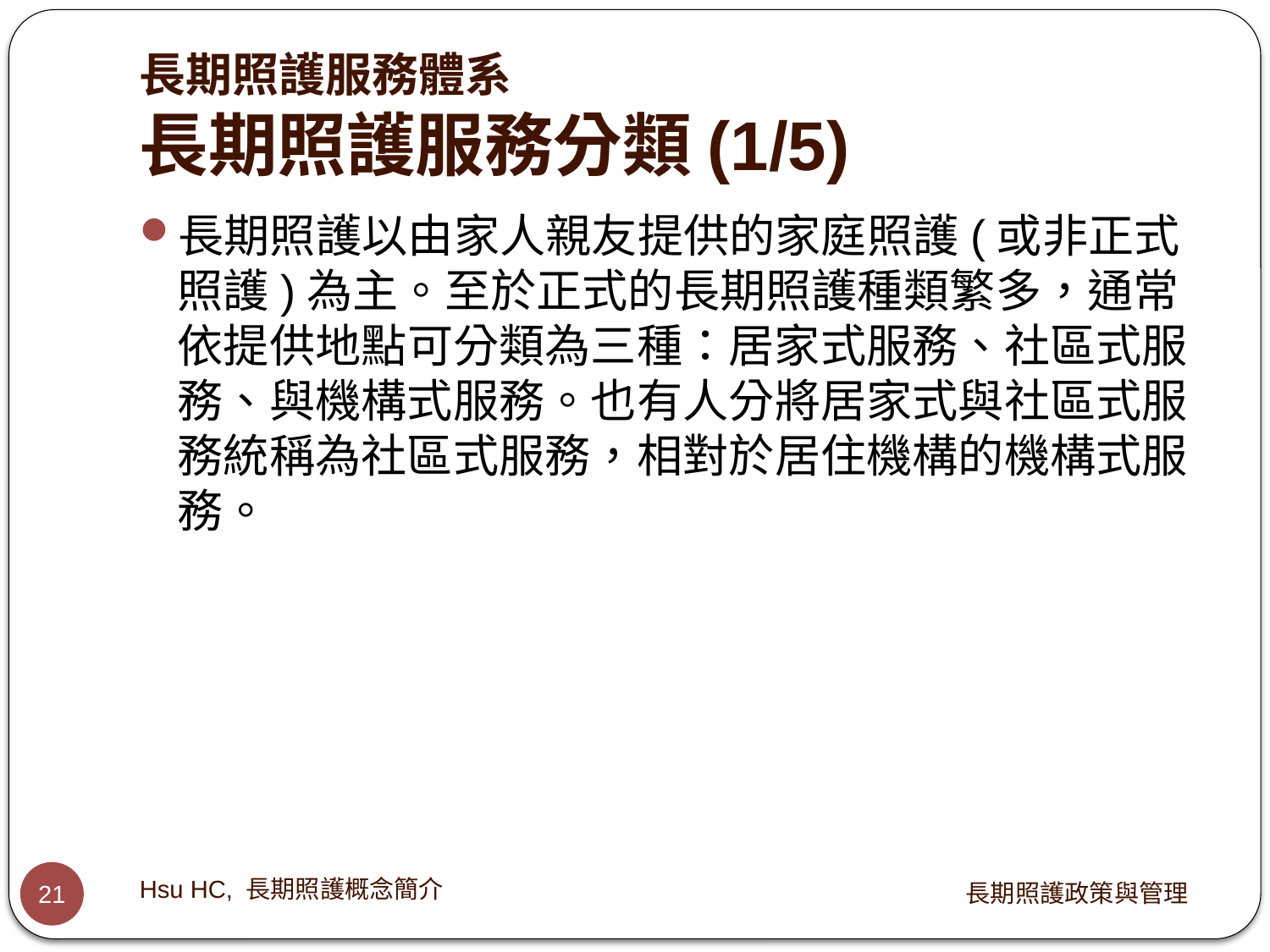

# 長期照護服務體系 長期照護服務分類(1/5)
長期照護以由家人親友提供的家庭照護(或非正式照護)為主。至於正式的長期照護種類繁多，通常依提供地點可分類為三種：居家式服務、社區式服務、與機構式服務。也有人分將居家式與社區式服務統稱為社區式服務，相對於居住機構的機構式服務。
Hsu HC, 長期照護概念簡介
長期照護政策與管理
21